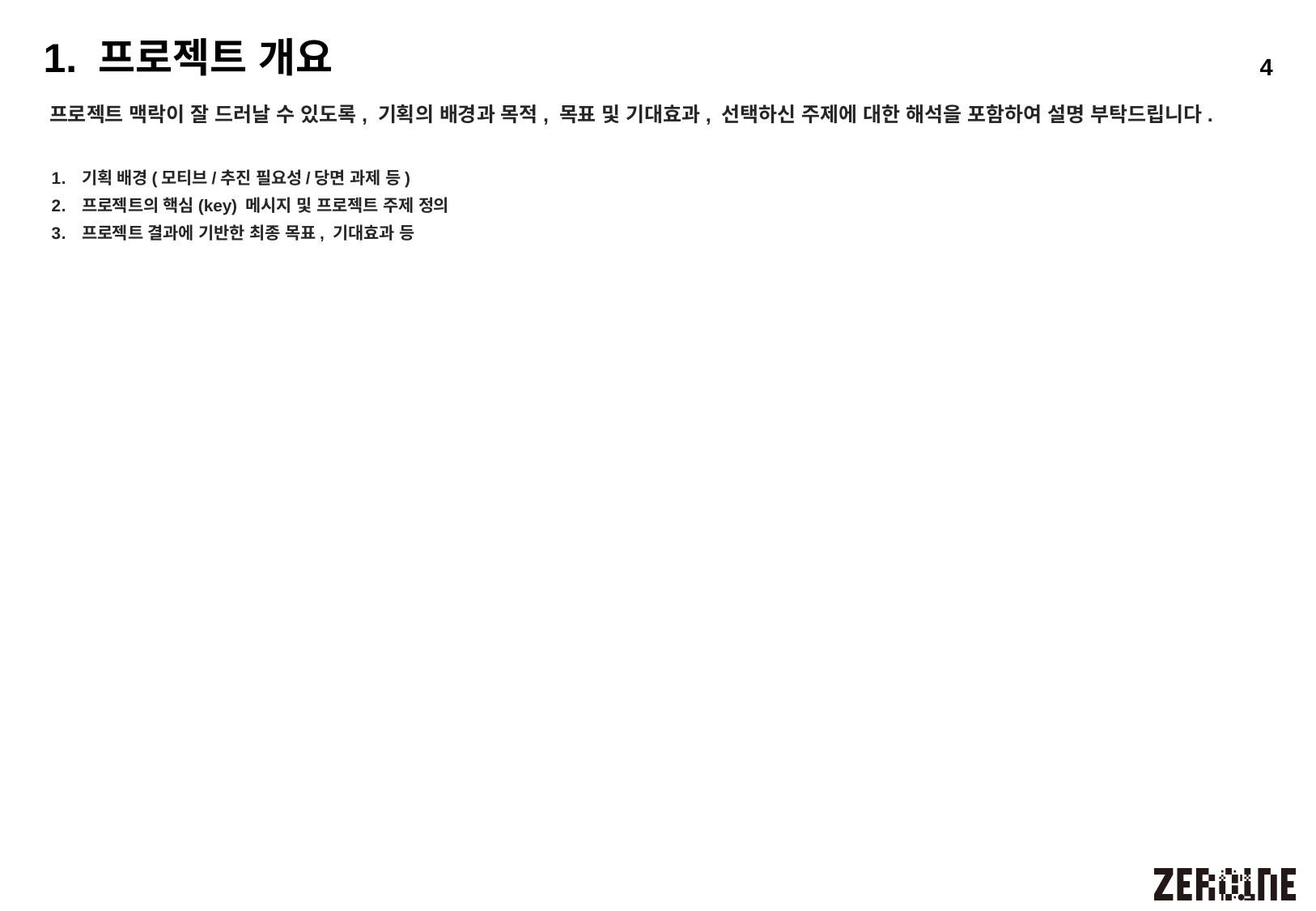

# 1. 프로젝트 개요
4
프로젝트 맥락이 잘 드러날 수 있도록, 기획의 배경과 목적, 목표 및 기대효과, 선택하신 주제에 대한 해석을 포함하여 설명 부탁드립니다.
기획 배경(모티브/추진 필요성/당면 과제 등)
프로젝트의 핵심(key) 메시지 및 프로젝트 주제 정의
프로젝트 결과에 기반한 최종 목표, 기대효과 등